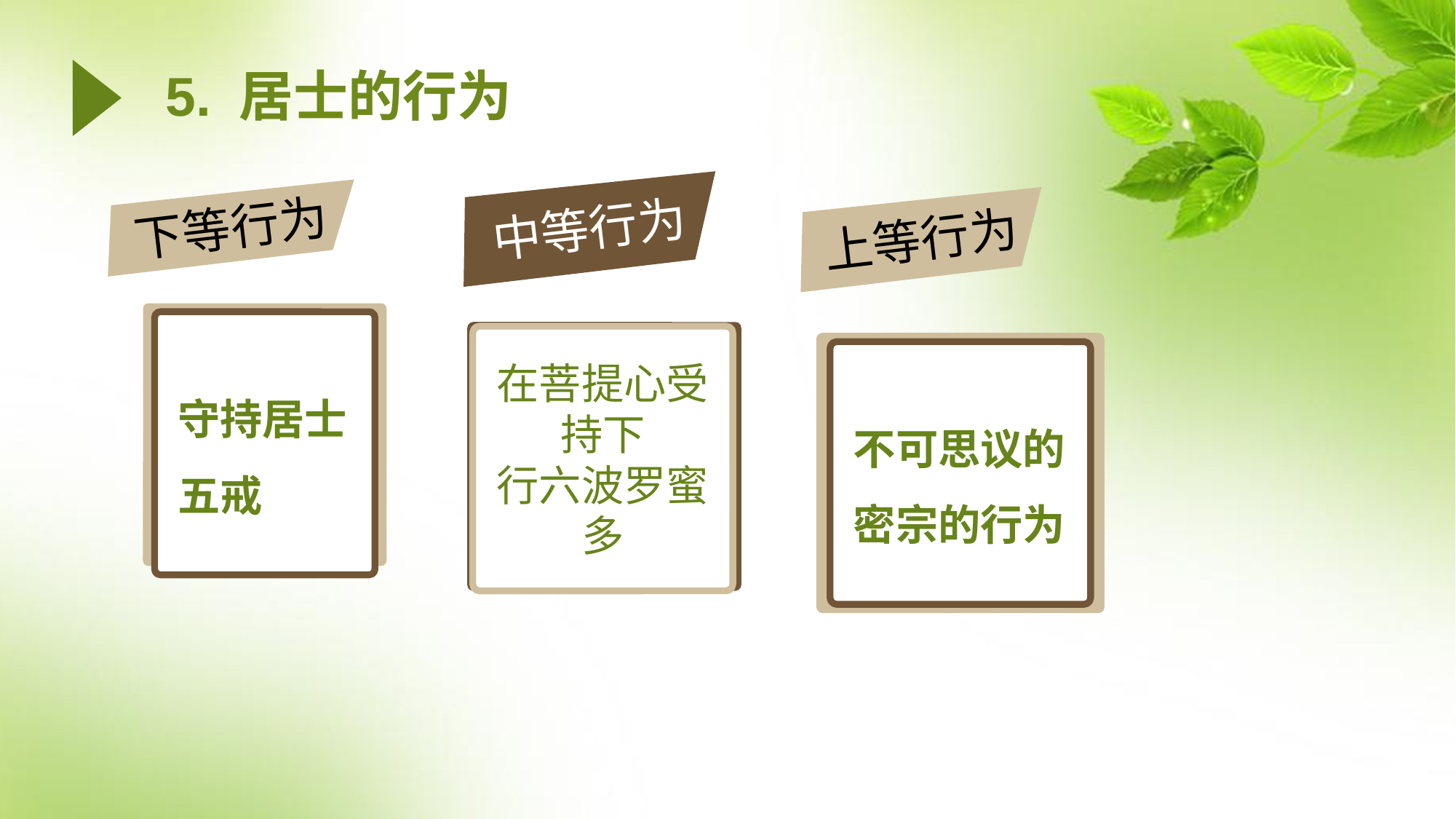

5. 居士的行为

中等行为

下等行为

上等行为

守持居士五戒

在菩提心受持下
行六波罗蜜多

不可思议的密宗的行为